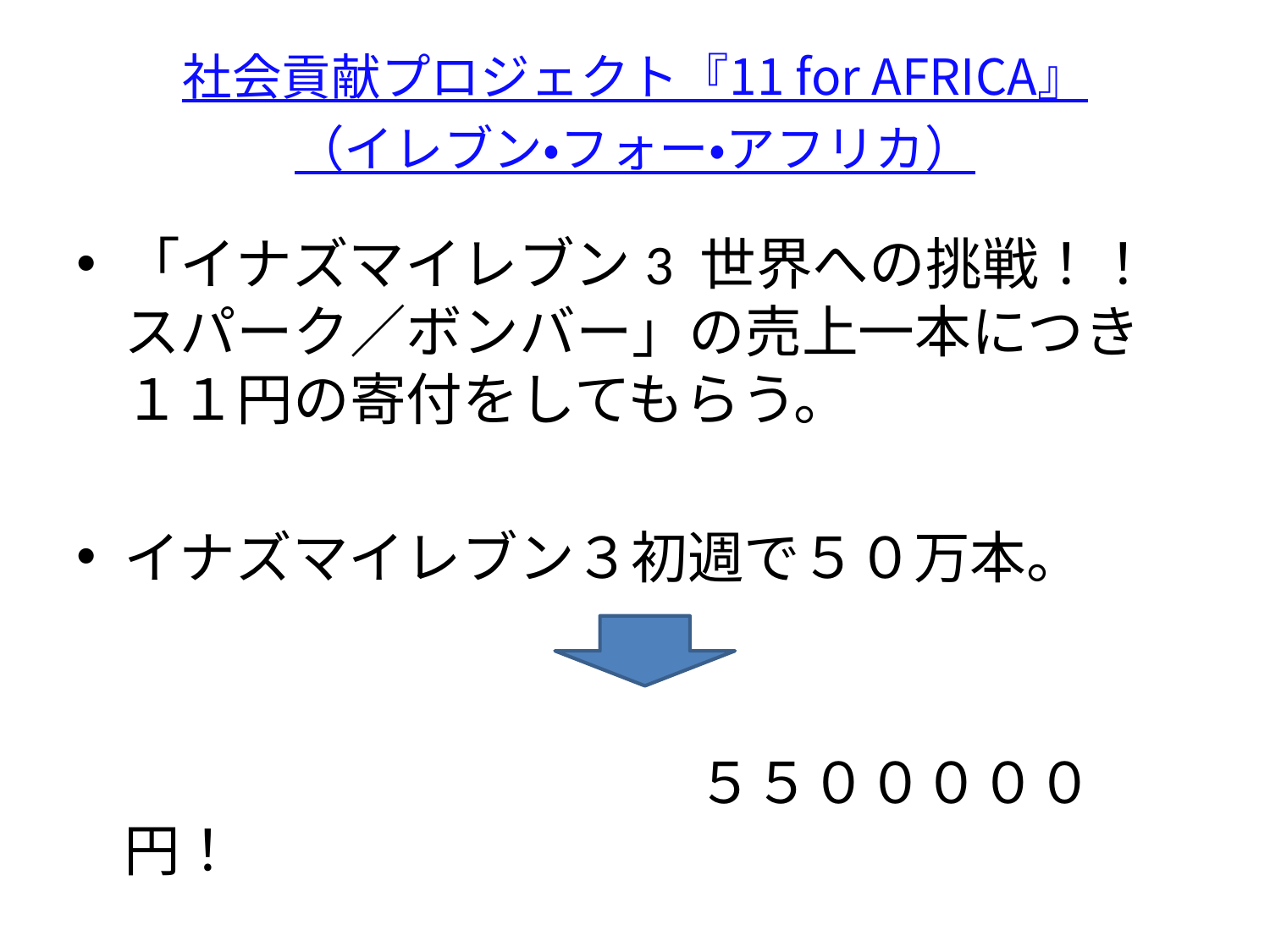

# 社会貢献プロジェクト『11 for AFRICA』（イレブン・フォー・アフリカ）
「イナズマイレブン3 世界への挑戦！！ スパーク／ボンバー」の売上一本につき１１円の寄付をしてもらう。

イナズマイレブン３初週で５０万本。

　　　　　　　　　　　５５０００００円！